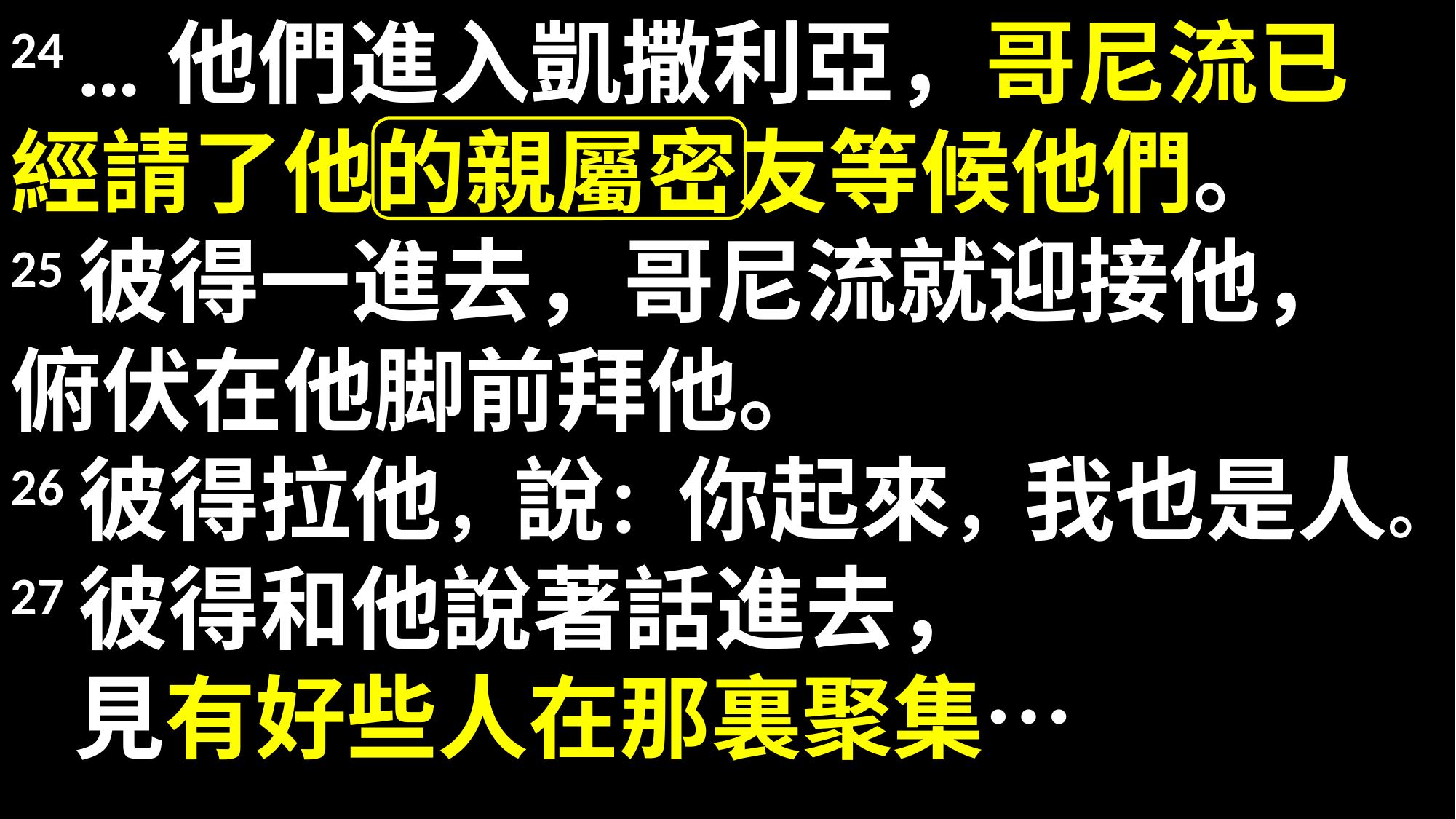

24 … 他們進入凱撒利亞，哥尼流已經請了他的親屬密友等候他們。
25 彼得一進去，哥尼流就迎接他，俯伏在他脚前拜他。
26 彼得拉他，說：你起來，我也是人。
27 彼得和他說著話進去，
  見有好些人在那裏聚集…